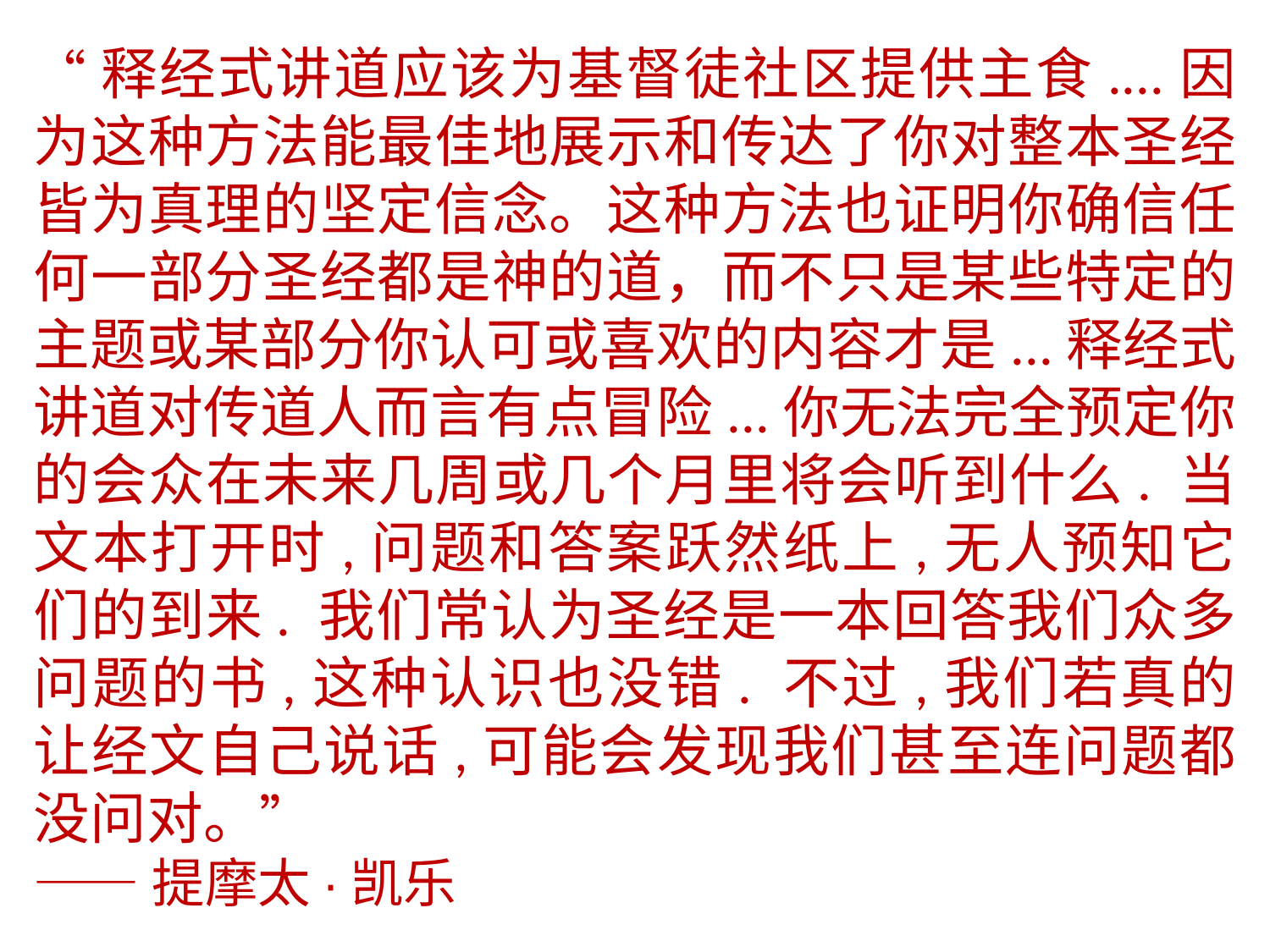

“释经式讲道应该为基督徒社区提供主食....因为这种方法能最佳地展示和传达了你对整本圣经皆为真理的坚定信念。这种方法也证明你确信任何一部分圣经都是神的道，而不只是某些特定的主题或某部分你认可或喜欢的内容才是...释经式讲道对传道人而言有点冒险...你无法完全预定你的会众在未来几周或几个月里将会听到什么. 当文本打开时,问题和答案跃然纸上,无人预知它们的到来. 我们常认为圣经是一本回答我们众多问题的书,这种认识也没错. 不过,我们若真的让经文自己说话,可能会发现我们甚至连问题都没问对。”
——提摩太·凯乐